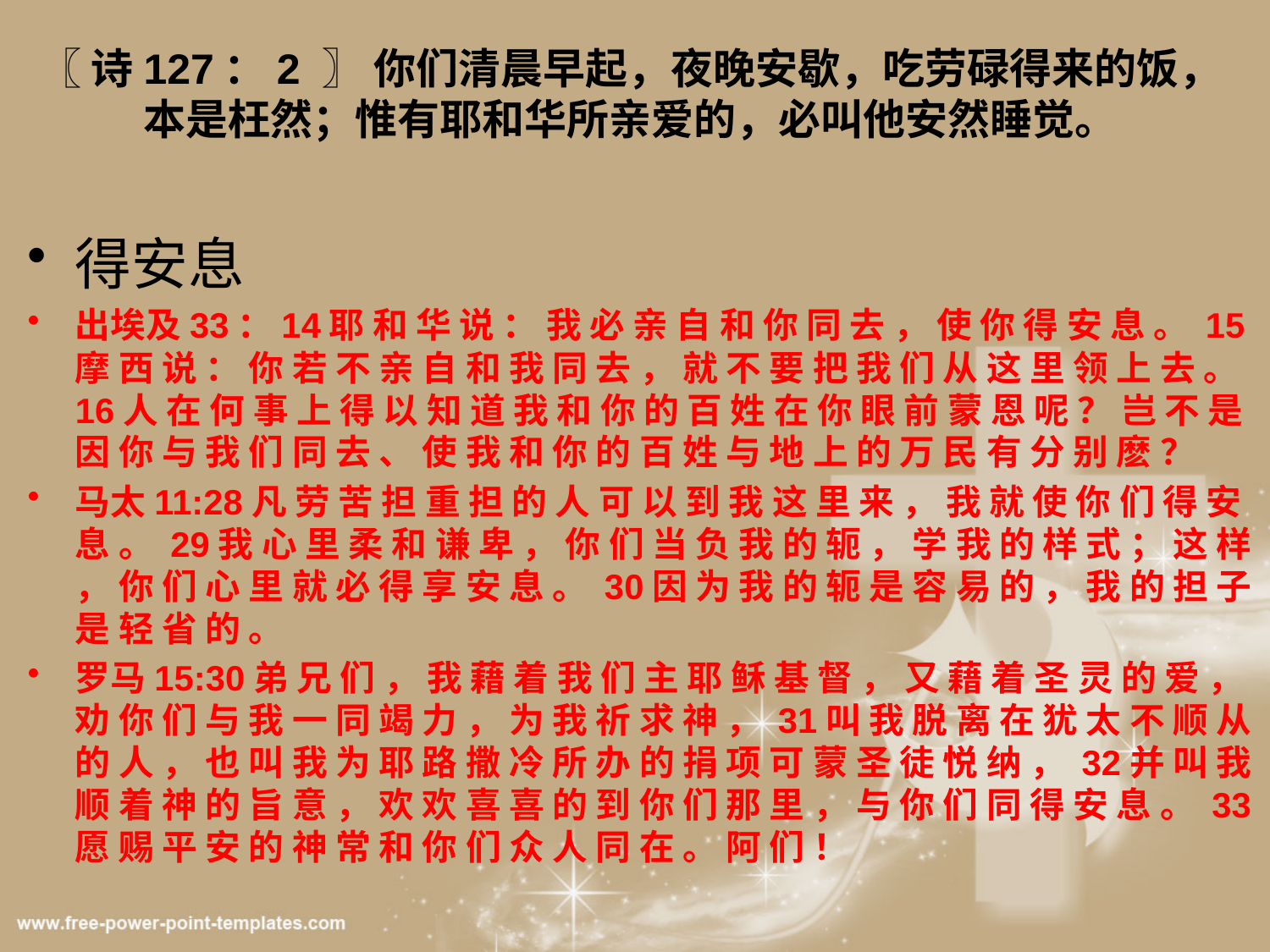

# 〖 诗127：2 〗 你们清晨早起，夜晚安歇，吃劳碌得来的饭，本是枉然；惟有耶和华所亲爱的，必叫他安然睡觉。
得安息
出埃及33：14耶 和 华 说 ： 我 必 亲 自 和 你 同 去 ， 使 你 得 安 息 。 15摩 西 说 ： 你 若 不 亲 自 和 我 同 去 ， 就 不 要 把 我 们 从 这 里 领 上 去 。 16人 在 何 事 上 得 以 知 道 我 和 你 的 百 姓 在 你 眼 前 蒙 恩 呢 ？ 岂 不 是 因 你 与 我 们 同 去 、 使 我 和 你 的 百 姓 与 地 上 的 万 民 有 分 别 麽 ？
马太11:28凡 劳 苦 担 重 担 的 人 可 以 到 我 这 里 来 ， 我 就 使 你 们 得 安 息 。 29我 心 里 柔 和 谦 卑 ， 你 们 当 负 我 的 轭 ， 学 我 的 样 式 ； 这 样 ， 你 们 心 里 就 必 得 享 安 息 。 30因 为 我 的 轭 是 容 易 的 ， 我 的 担 子 是 轻 省 的 。
罗马15:30弟 兄 们 ， 我 藉 着 我 们 主 耶 稣 基 督 ， 又 藉 着 圣 灵 的 爱 ， 劝 你 们 与 我 一 同 竭 力 ， 为 我 祈 求 神 ， 31叫 我 脱 离 在 犹 太 不 顺 从 的 人 ， 也 叫 我 为 耶 路 撒 冷 所 办 的 捐 项 可 蒙 圣 徒 悦 纳 ， 32并 叫 我 顺 着 神 的 旨 意 ， 欢 欢 喜 喜 的 到 你 们 那 里 ， 与 你 们 同 得 安 息 。 33愿 赐 平 安 的 神 常 和 你 们 众 人 同 在 。 阿 们 ！